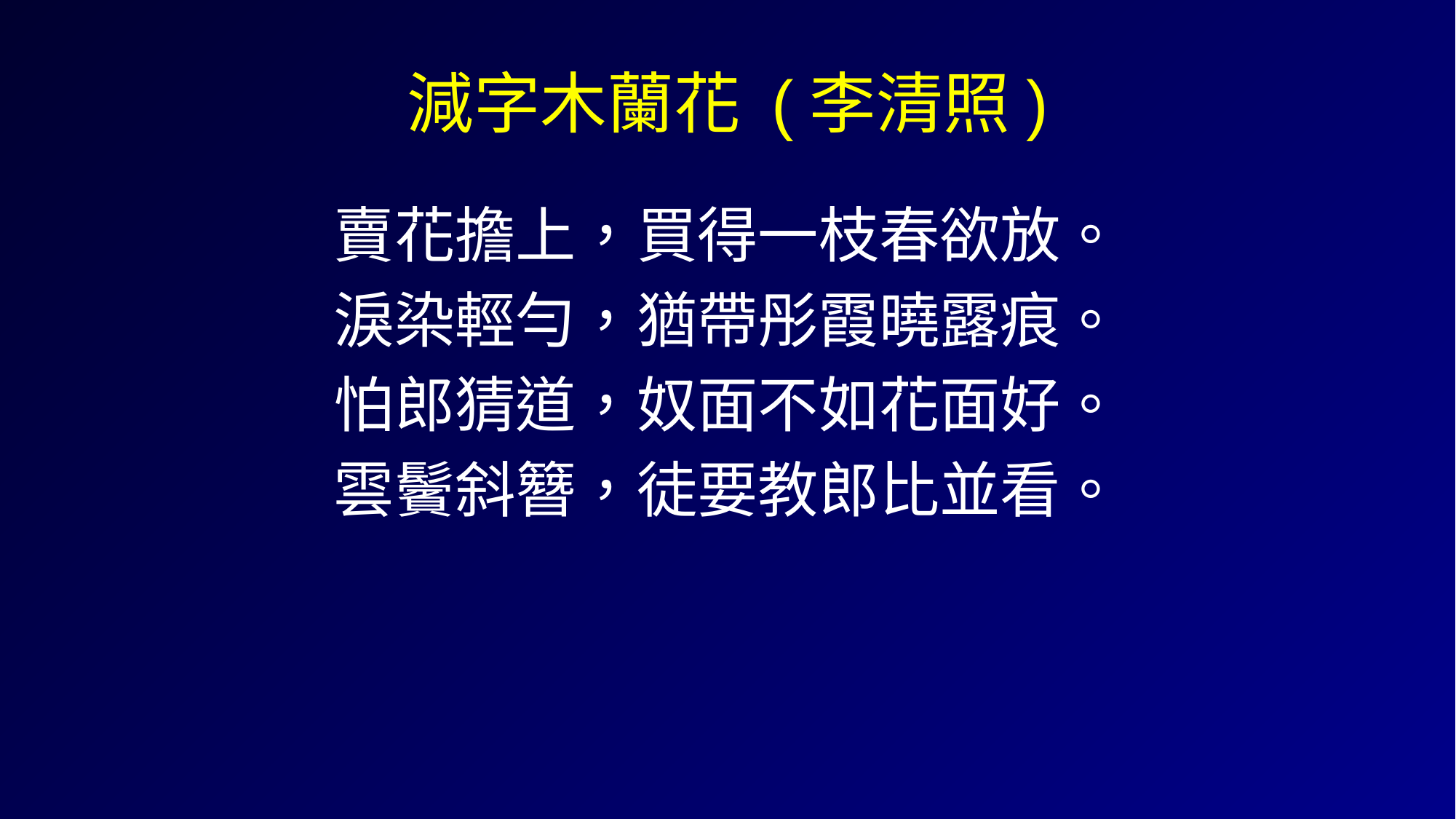

# 減字木蘭花 (李清照)
賣花擔上，買得一枝春欲放。
淚染輕勻，猶帶彤霞曉露痕。
怕郎猜道，奴面不如花面好。
雲鬢斜簪，徒要教郎比並看。